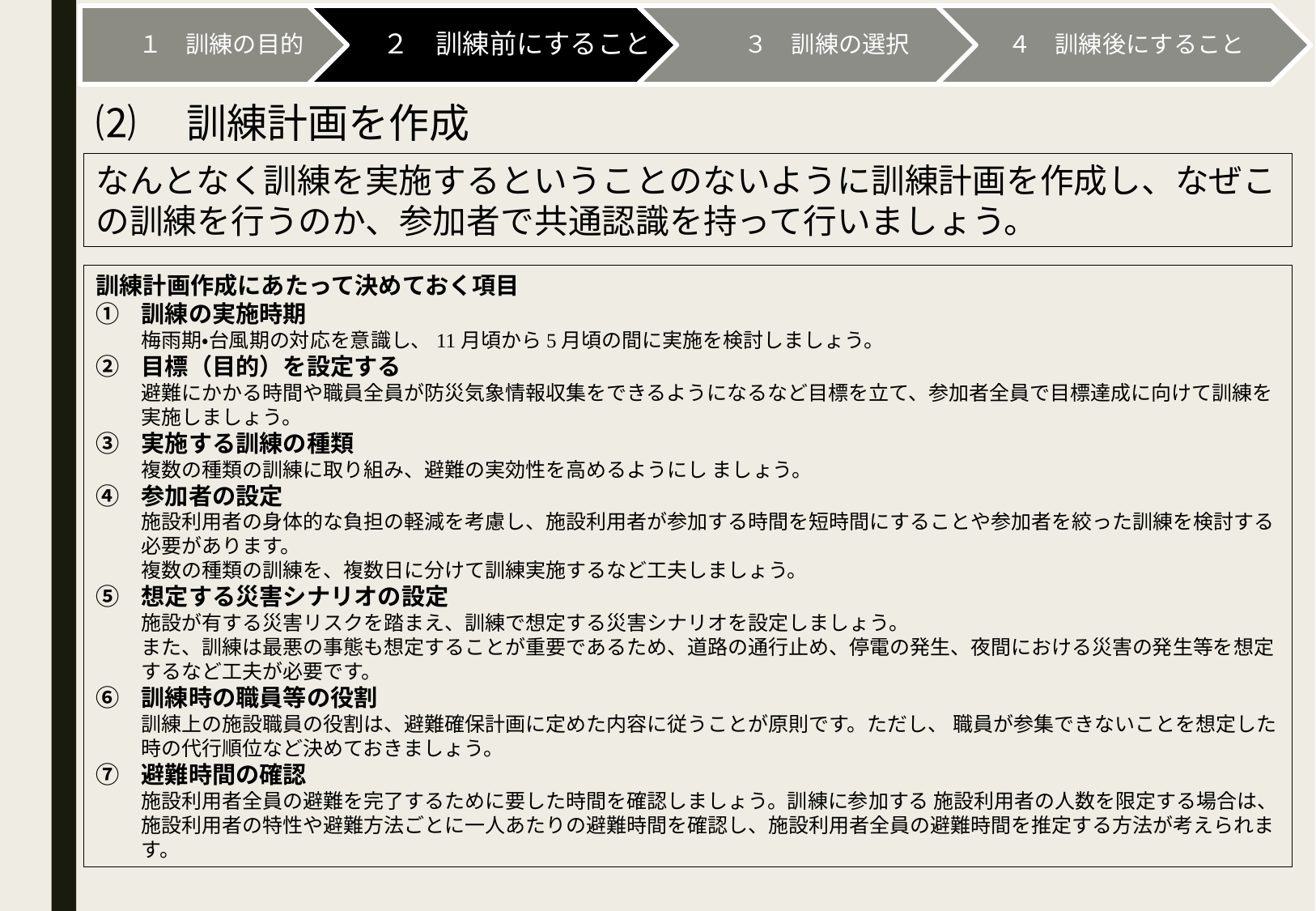

１　訓練の目的
２　訓練前にすること
３　訓練の選択
４　訓練後にすること
⑵　訓練計画を作成
なんとなく訓練を実施するということのないように訓練計画を作成し、なぜこの訓練を行うのか、参加者で共通認識を持って行いましょう。
訓練計画作成にあたって決めておく項目
訓練の実施時期
梅雨期・台風期の対応を意識し、11月頃から5月頃の間に実施を検討しましょう。
目標（目的）を設定する
避難にかかる時間や職員全員が防災気象情報収集をできるようになるなど目標を立て、参加者全員で目標達成に向けて訓練を実施しましょう。
実施する訓練の種類
複数の種類の訓練に取り組み、避難の実効性を高めるようにし ましょう。
参加者の設定
施設利用者の身体的な負担の軽減を考慮し、施設利用者が参加する時間を短時間にすることや参加者を絞った訓練を検討する必要があります。
複数の種類の訓練を、複数日に分けて訓練実施するなど工夫しましょう。
想定する災害シナリオの設定
施設が有する災害リスクを踏まえ、訓練で想定する災害シナリオを設定しましょう。
また、訓練は最悪の事態も想定することが重要であるため、道路の通行止め、停電の発生、夜間における災害の発生等を想定するなど工夫が必要です。
訓練時の職員等の役割
訓練上の施設職員の役割は、避難確保計画に定めた内容に従うことが原則です。ただし、 職員が参集できないことを想定した時の代行順位など決めておきましょう。
避難時間の確認
施設利用者全員の避難を完了するために要した時間を確認しましょう。訓練に参加する 施設利用者の人数を限定する場合は、施設利用者の特性や避難方法ごとに一人あたりの避難時間を確認し、施設利用者全員の避難時間を推定する方法が考えられます。